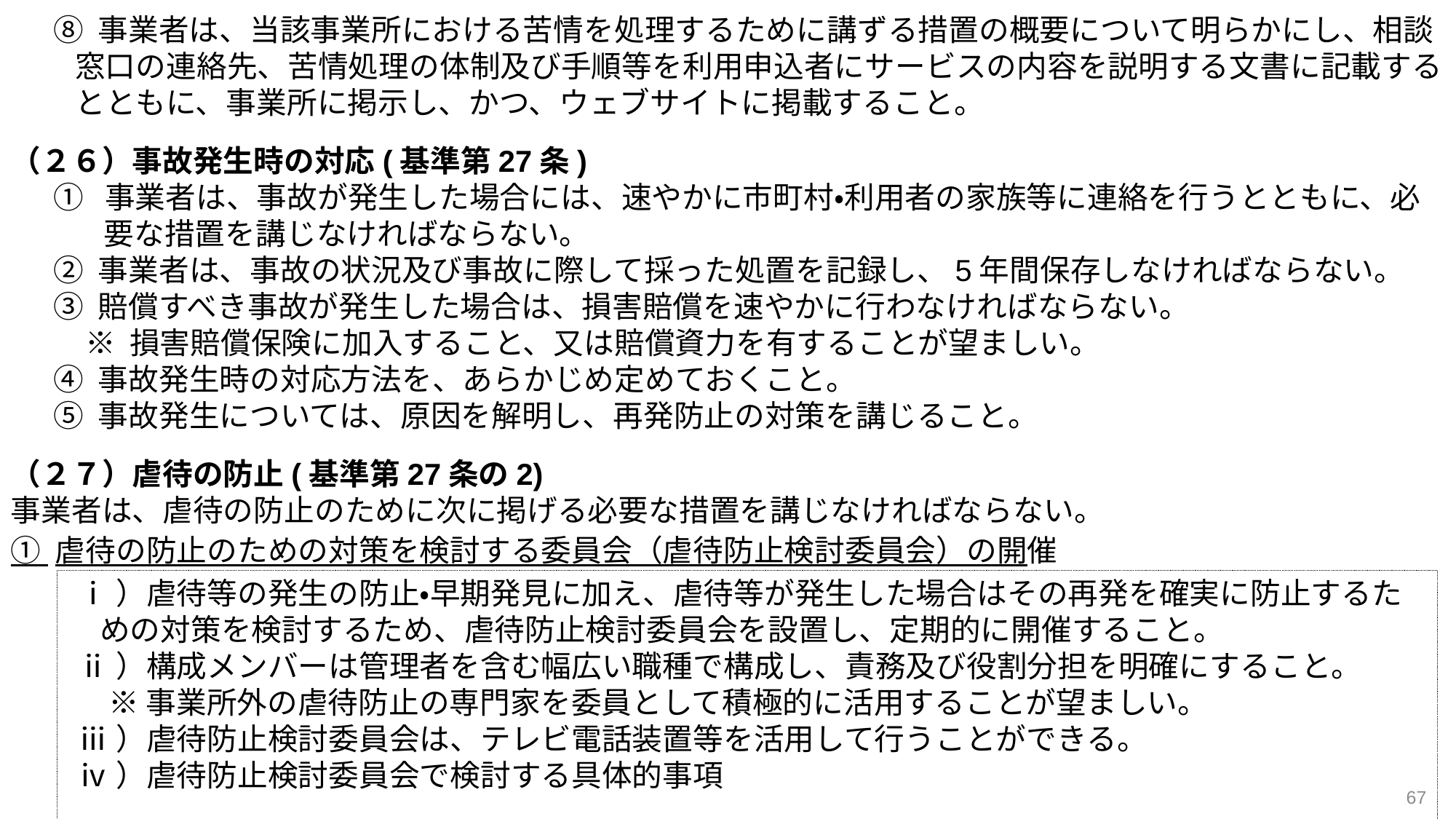

⑧ 事業者は、当該事業所における苦情を処理するために講ずる措置の概要について明らかにし、相談窓口の連絡先、苦情処理の体制及び手順等を利用申込者にサービスの内容を説明する文書に記載するとともに、事業所に掲示し、かつ、ウェブサイトに掲載すること。

（２６）事故発生時の対応(基準第27条)
①  事業者は、事故が発生した場合には、速やかに市町村・利用者の家族等に連絡を行うとともに、必要な措置を講じなければならない。
② 事業者は、事故の状況及び事故に際して採った処置を記録し、5年間保存しなければならない。
③ 賠償すべき事故が発生した場合は、損害賠償を速やかに行わなければならない。
※ 損害賠償保険に加入すること、又は賠償資力を有することが望ましい。
④ 事故発生時の対応方法を、あらかじめ定めておくこと。
⑤ 事故発生については、原因を解明し、再発防止の対策を講じること。

（２７）虐待の防止(基準第27条の2)
事業者は、虐待の防止のために次に掲げる必要な措置を講じなければならない。

① 虐待の防止のための対策を検討する委員会（虐待防止検討委員会）の開催

ⅰ）虐待等の発生の防止・早期発見に加え、虐待等が発生した場合はその再発を確実に防止するための対策を検討するため、虐待防止検討委員会を設置し、定期的に開催すること。
ⅱ）構成メンバーは管理者を含む幅広い職種で構成し、責務及び役割分担を明確にすること。
　※ 事業所外の虐待防止の専門家を委員として積極的に活用することが望ましい。
ⅲ）虐待防止検討委員会は、テレビ電話装置等を活用して行うことができる。
ⅳ）虐待防止検討委員会で検討する具体的事項

67